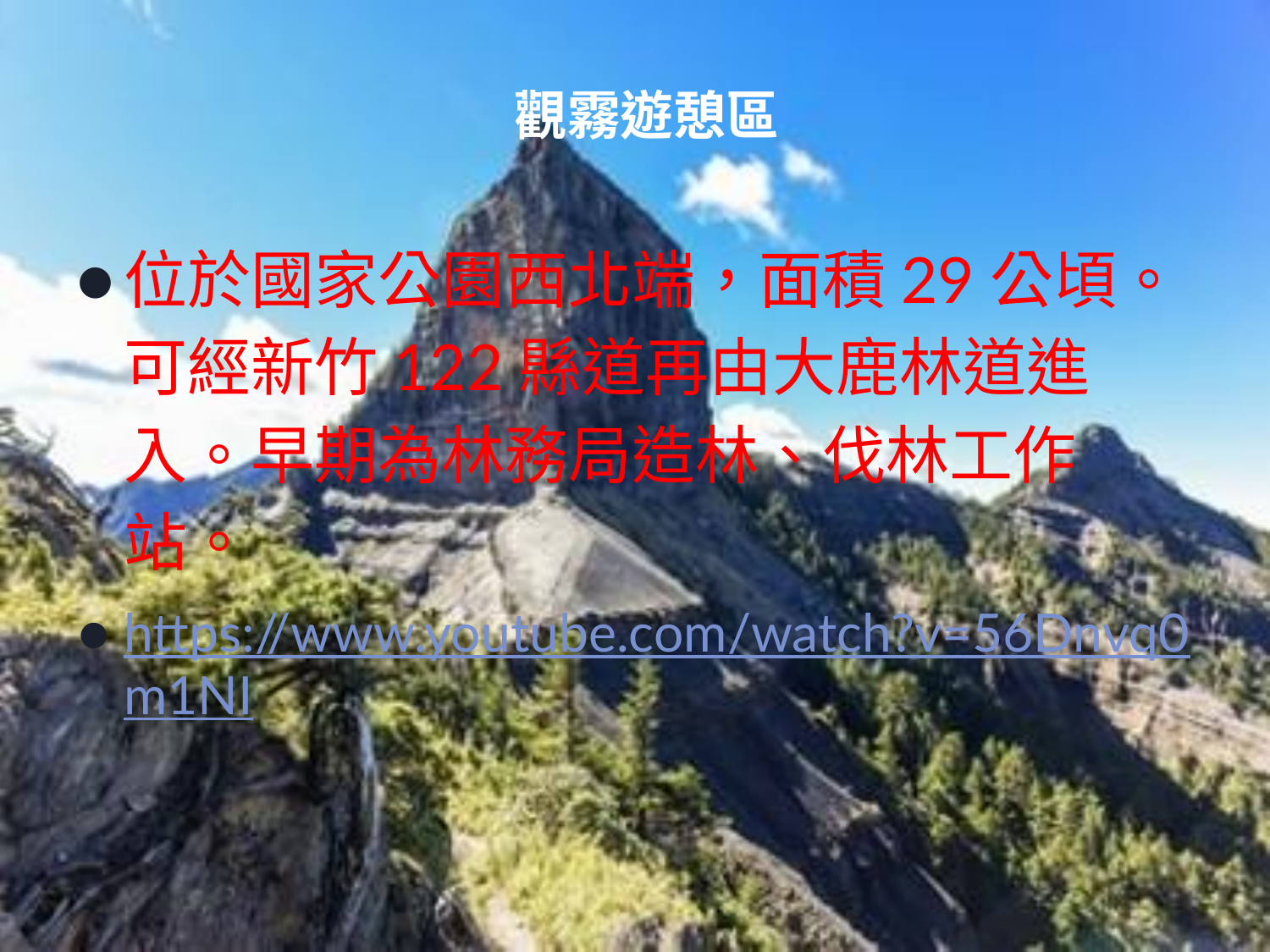

# 觀霧遊憩區
位於國家公園西北端，面積29公頃。可經新竹122縣道再由大鹿林道進入。早期為林務局造林、伐林工作站。
https://www.youtube.com/watch?v=56Dnvq0m1NI